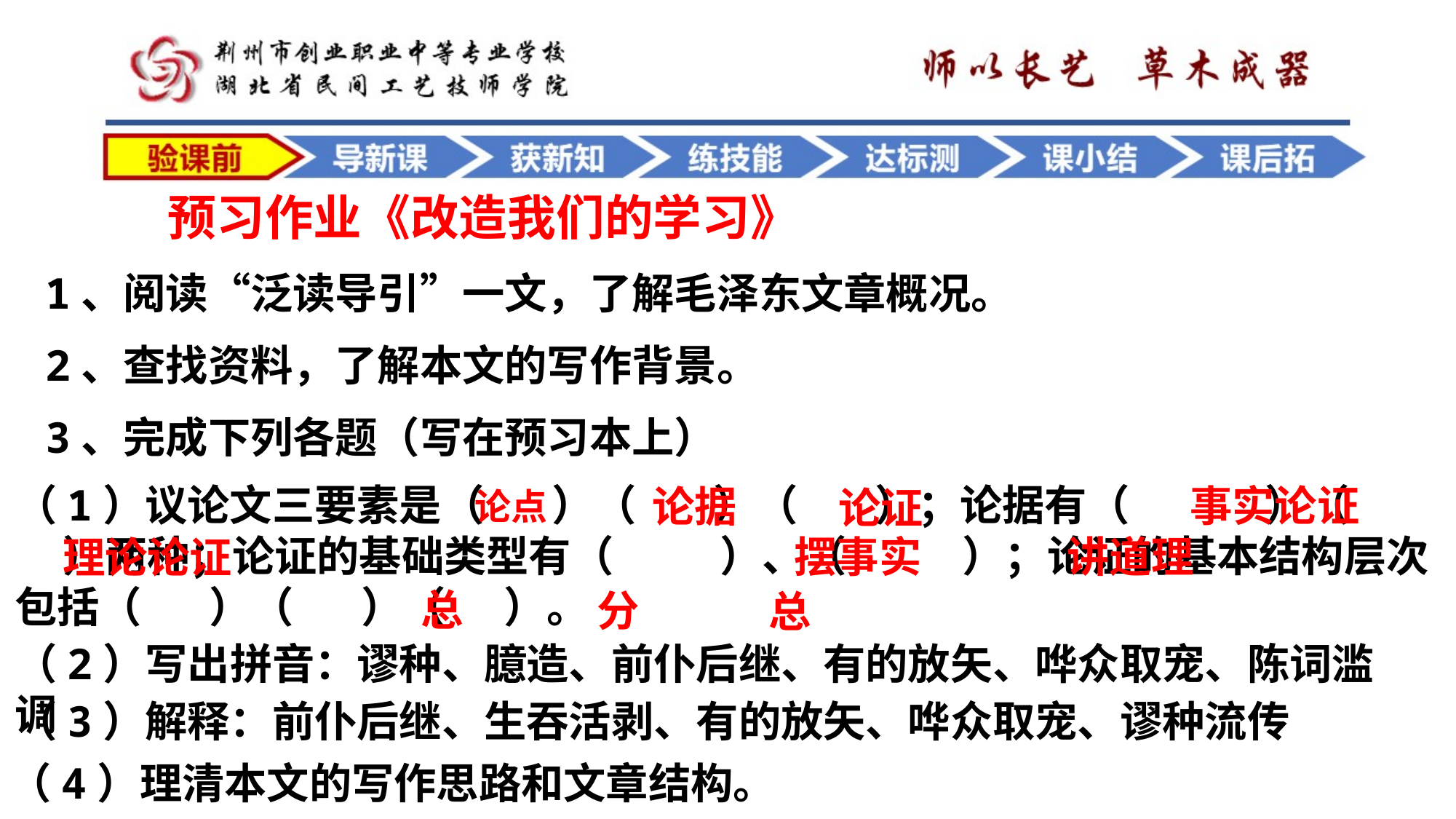

预习作业《改造我们的学习》
1、阅读“泛读导引”一文，了解毛泽东文章概况。
2、查找资料，了解本文的写作背景。
3、完成下列各题（写在预习本上）
（1）议论文三要素是（       ）（        ）（        ）；论据有（              ）（              ）两种；论证的基础类型有（           ）、（            ）；论证的基本结构层次包括（       ）（       ）（      ）。
事实论证
论据
论证
 论点
摆事实
讲道理
理论论证
总
分
总
（2）写出拼音：谬种、臆造、前仆后继、有的放矢、哗众取宠、陈词滥调
（3）解释：前仆后继、生吞活剥、有的放矢、哗众取宠、谬种流传
（4）理清本文的写作思路和文章结构。